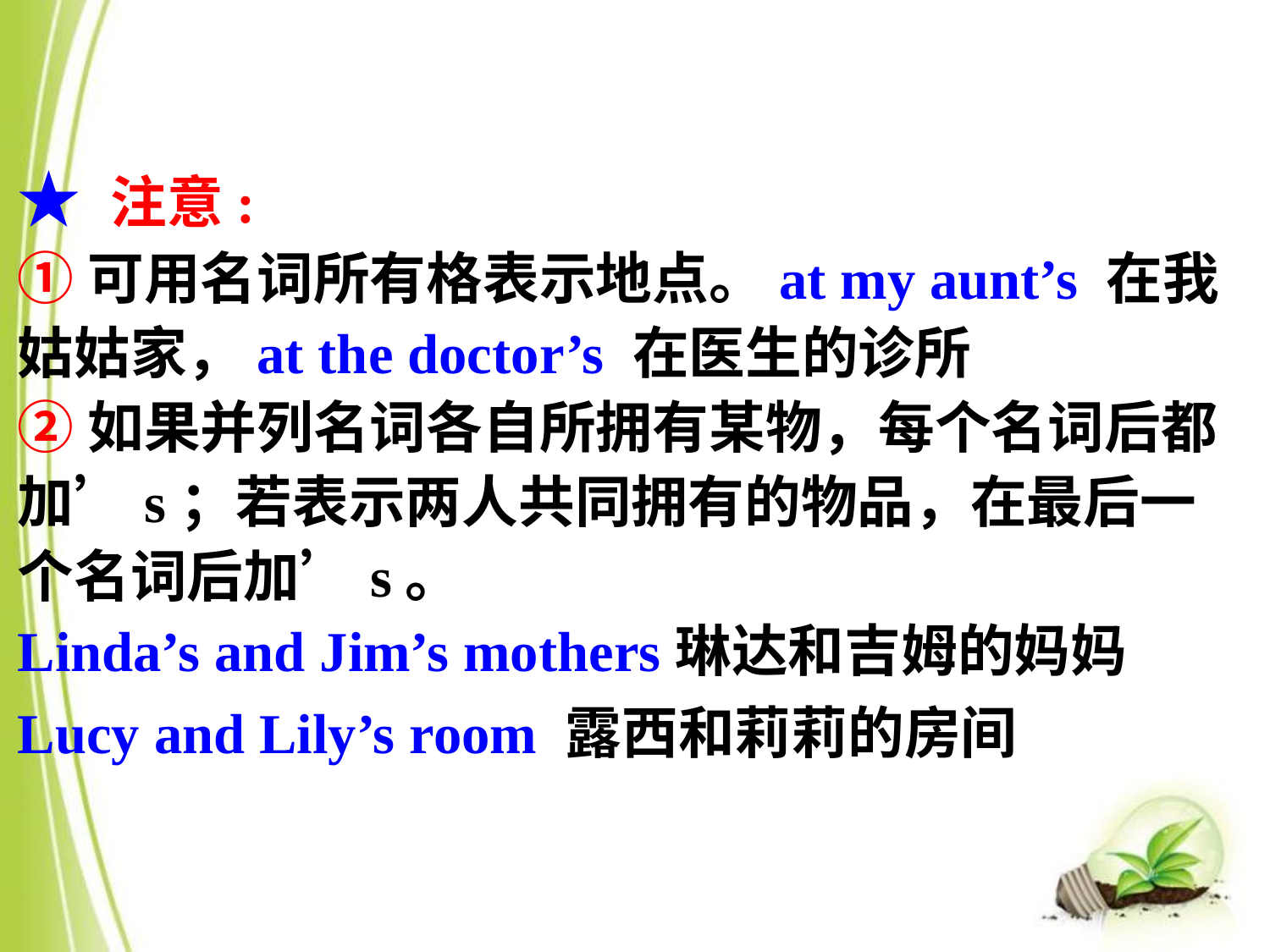

★ 注意:
①可用名词所有格表示地点。at my aunt’s 在我姑姑家，at the doctor’s 在医生的诊所
②如果并列名词各自所拥有某物，每个名词后都加’s；若表示两人共同拥有的物品，在最后一个名词后加’s。
Linda’s and Jim’s mothers琳达和吉姆的妈妈Lucy and Lily’s room 露西和莉莉的房间